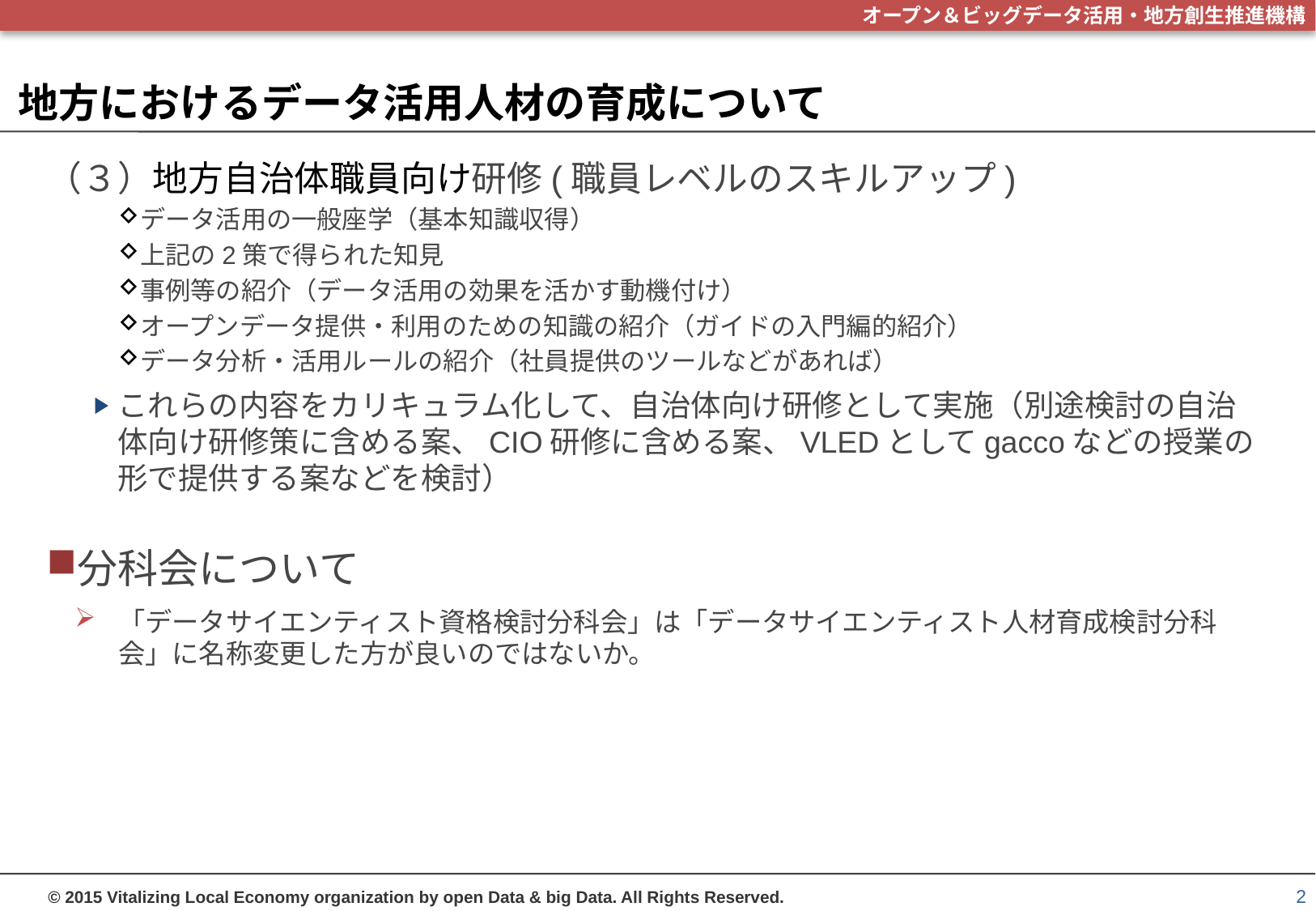

# 地方におけるデータ活用人材の育成について
（３）地方自治体職員向け研修(職員レベルのスキルアップ)
データ活用の一般座学（基本知識収得）
上記の2策で得られた知見
事例等の紹介（データ活用の効果を活かす動機付け）
オープンデータ提供・利用のための知識の紹介（ガイドの入門編的紹介）
データ分析・活用ルールの紹介（社員提供のツールなどがあれば）
これらの内容をカリキュラム化して、自治体向け研修として実施（別途検討の自治体向け研修策に含める案、CIO研修に含める案、VLEDとしてgaccoなどの授業の形で提供する案などを検討）

分科会について
「データサイエンティスト資格検討分科会」は「データサイエンティスト人材育成検討分科会」に名称変更した方が良いのではないか。
2